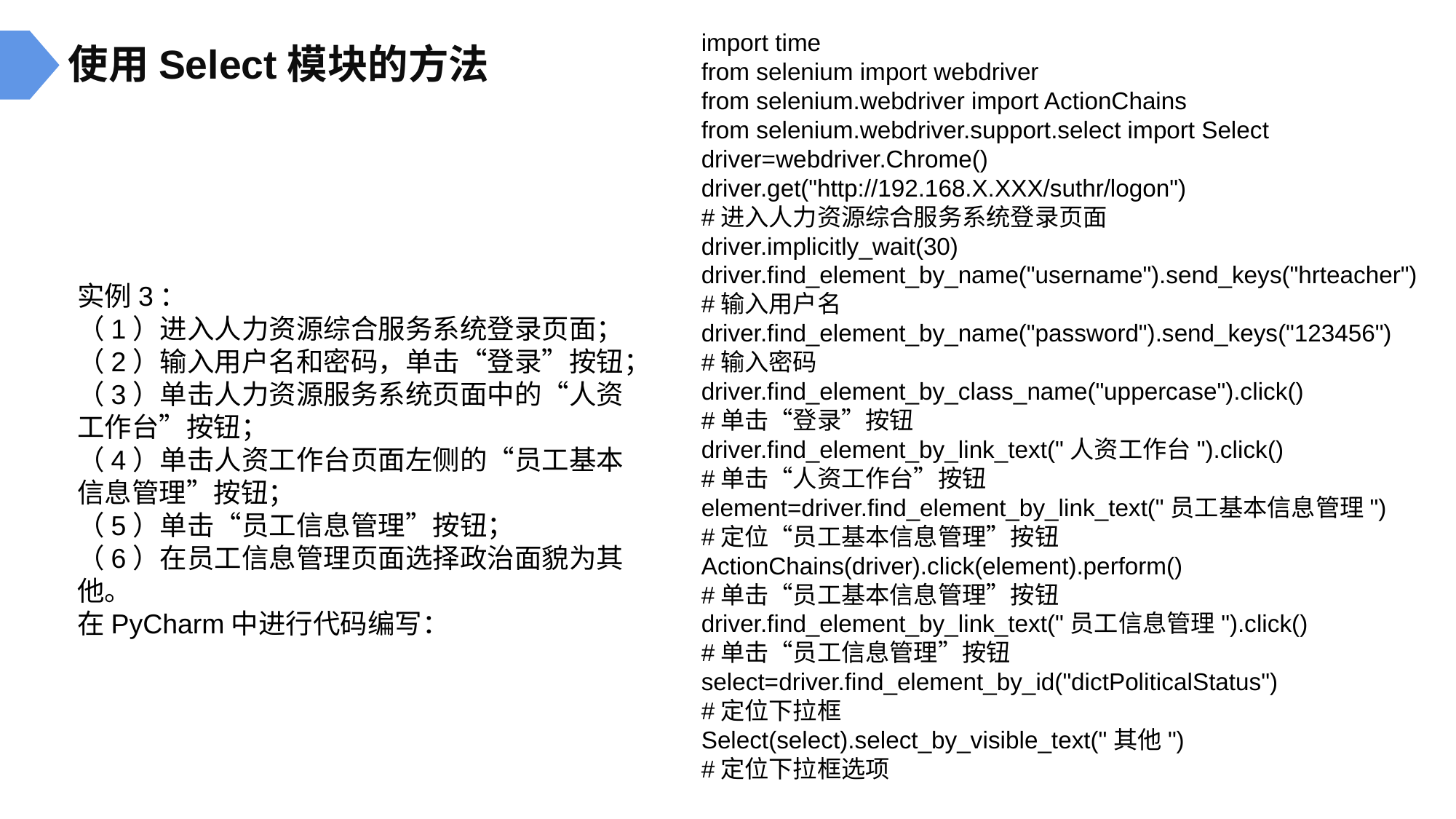

import time
from selenium import webdriver
from selenium.webdriver import ActionChains
from selenium.webdriver.support.select import Select
driver=webdriver.Chrome()
driver.get("http://192.168.X.XXX/suthr/logon")
#进入人力资源综合服务系统登录页面
driver.implicitly_wait(30)
driver.find_element_by_name("username").send_keys("hrteacher")
#输入用户名
driver.find_element_by_name("password").send_keys("123456")
#输入密码
driver.find_element_by_class_name("uppercase").click()
#单击“登录”按钮
driver.find_element_by_link_text("人资工作台").click()
#单击“人资工作台”按钮
element=driver.find_element_by_link_text("员工基本信息管理")
#定位“员工基本信息管理”按钮
ActionChains(driver).click(element).perform()
#单击“员工基本信息管理”按钮
driver.find_element_by_link_text("员工信息管理").click()
#单击“员工信息管理”按钮
select=driver.find_element_by_id("dictPoliticalStatus")
#定位下拉框
Select(select).select_by_visible_text("其他")
#定位下拉框选项

使用Select模块的方法
实例3：
（1）进入人力资源综合服务系统登录页面；
（2）输入用户名和密码，单击“登录”按钮；
（3）单击人力资源服务系统页面中的“人资工作台”按钮；
（4）单击人资工作台页面左侧的“员工基本信息管理”按钮；
（5）单击“员工信息管理”按钮；
（6）在员工信息管理页面选择政治面貌为其他。
在PyCharm中进行代码编写：